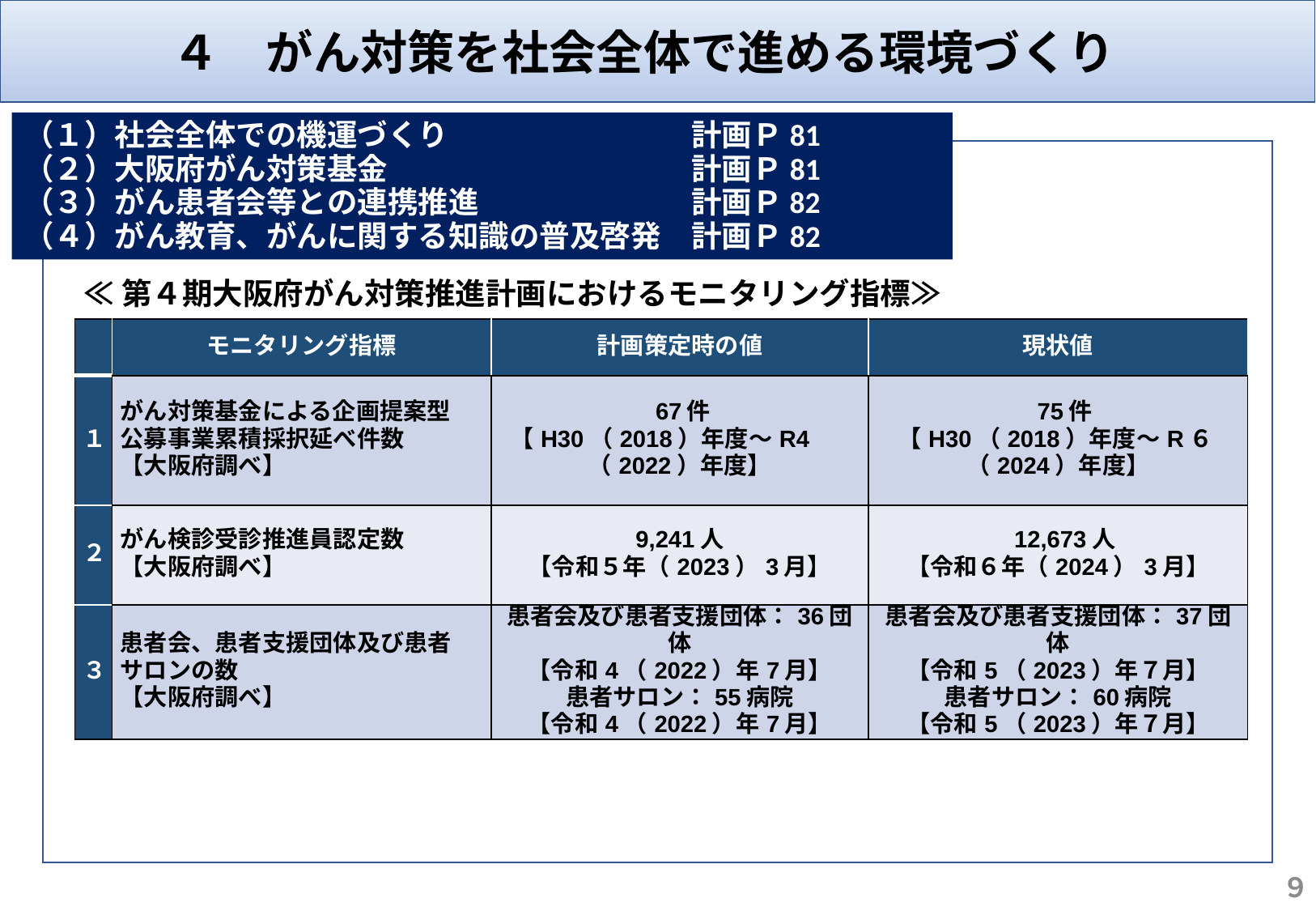

４　がん対策を社会全体で進める環境づくり
（１）社会全体での機運づくり　　　　　　　　計画Ｐ81
（２）大阪府がん対策基金　　　　　　　　　　計画Ｐ81
（３）がん患者会等との連携推進　　　　　　　計画Ｐ82
（４）がん教育、がんに関する知識の普及啓発　計画Ｐ82

≪第４期大阪府がん対策推進計画におけるモニタリング指標≫
|  | モニタリング指標 | 計画策定時の値 | 現状値 |
| --- | --- | --- | --- |
| １ | がん対策基金による企画提案型 公募事業累積採択延べ件数 【大阪府調べ】 | 67件 【H30（2018）年度～R4 （2022）年度】 | 75件 【H30（2018）年度～R６ （2024）年度】 |
| ２ | がん検診受診推進員認定数 【大阪府調べ】 | 9,241人 【令和５年（2023）3月】 | 12,673人 【令和６年（2024）3月】 |
| ３ | 患者会、患者支援団体及び患者 サロンの数 【大阪府調べ】 | 患者会及び患者支援団体：36団体 【令和4（2022）年7月】 患者サロン：55病院 【令和4（2022）年7月】 | 患者会及び患者支援団体：37団体 【令和5（2023）年７月】 患者サロン：60病院 【令和5（2023）年７月】 |
概ね予定どおり
９